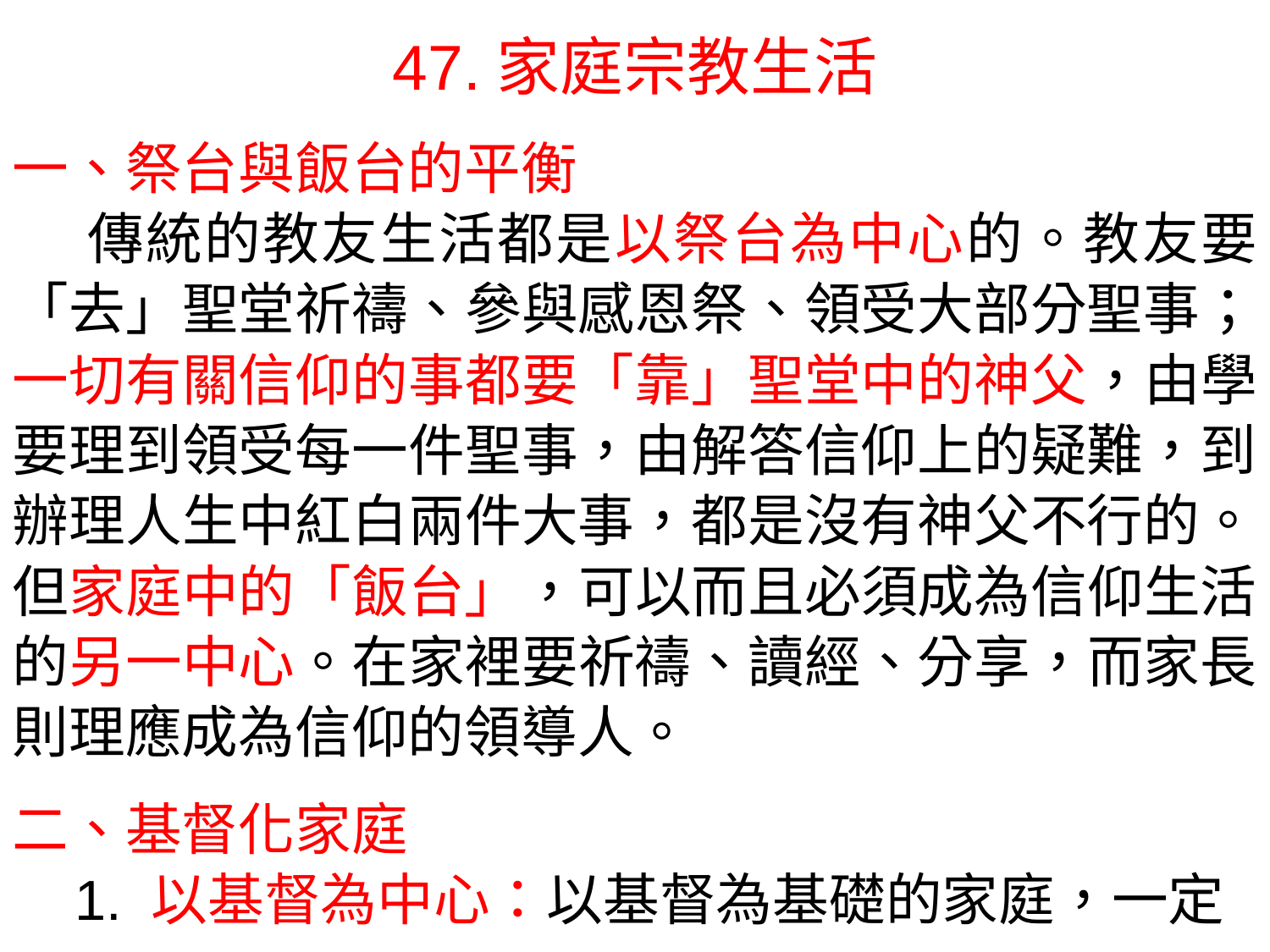

47.家庭宗教生活
一、祭台與飯台的平衡
    傳統的教友生活都是以祭台為中心的。教友要「去」聖堂祈禱、參與感恩祭、領受大部分聖事；一切有關信仰的事都要「靠」聖堂中的神父，由學要理到領受每一件聖事，由解答信仰上的疑難，到辦理人生中紅白兩件大事，都是沒有神父不行的。但家庭中的「飯台」，可以而且必須成為信仰生活的另一中心。在家裡要祈禱、讀經、分享，而家長則理應成為信仰的領導人。
二、基督化家庭
    1. 以基督為中心：以基督為基礎的家庭，一定